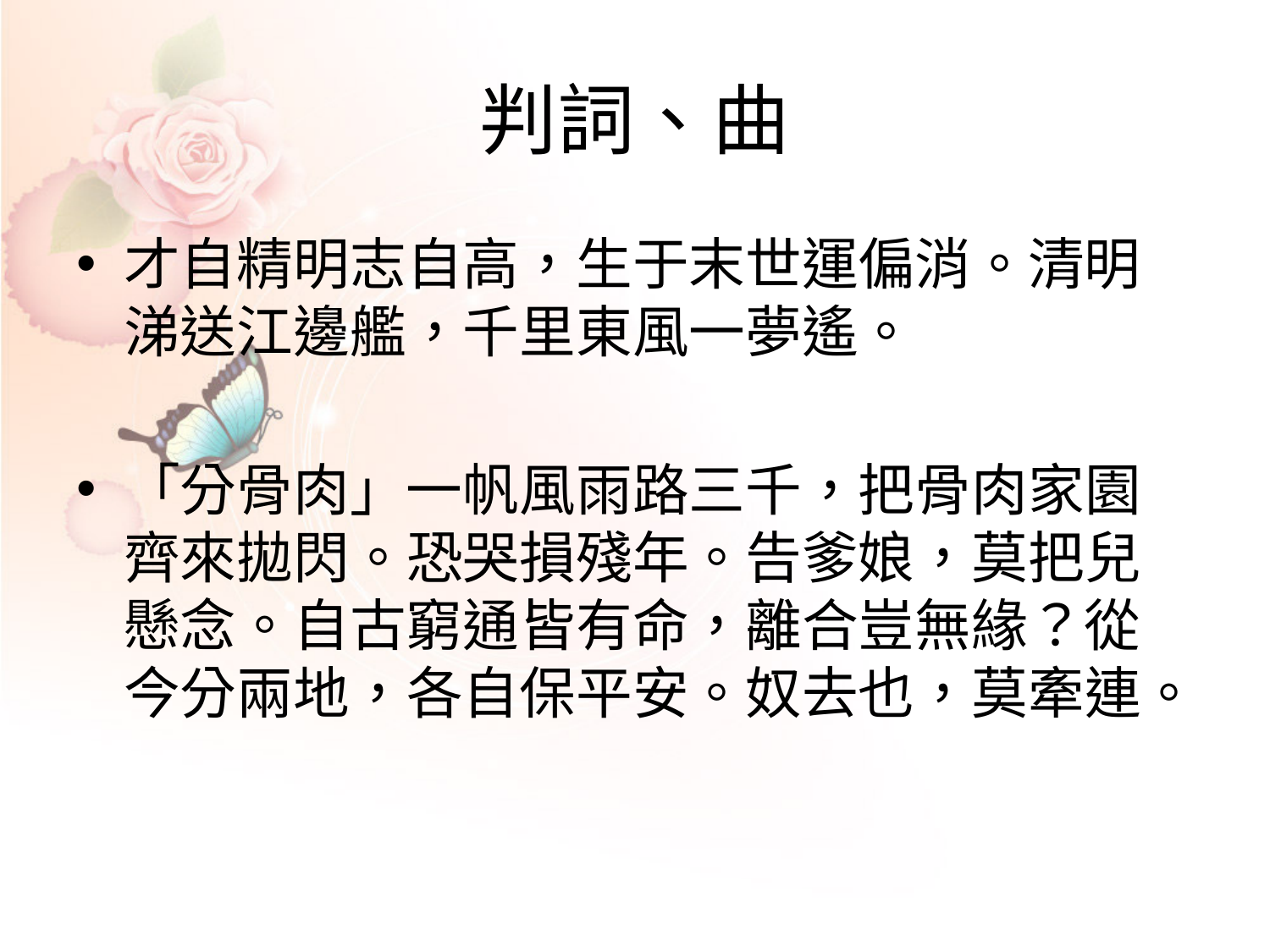

# 判詞、曲
才自精明志自高，生于末世運偏消。清明涕送江邊艦，千里東風一夢遙。

「分骨肉」一帆風雨路三千，把骨肉家園齊來拋閃。恐哭損殘年。告爹娘，莫把兒懸念。自古窮通皆有命，離合豈無緣？從今分兩地，各自保平安。奴去也，莫牽連。